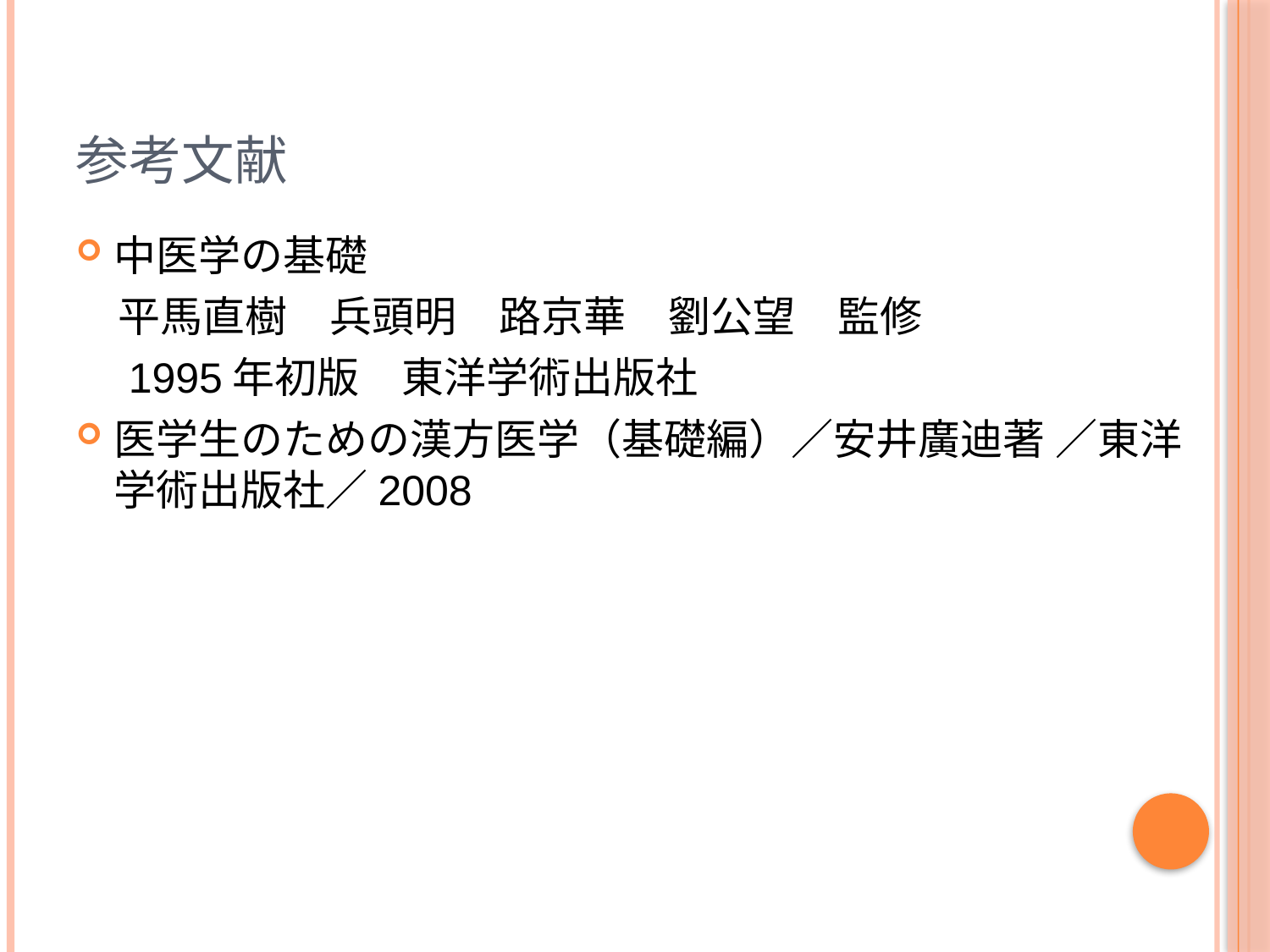

# 参考文献
中医学の基礎
　平馬直樹　兵頭明　路京華　劉公望　監修
　1995年初版　東洋学術出版社
医学生のための漢方医学（基礎編）／安井廣迪著 ／東洋学術出版社／2008